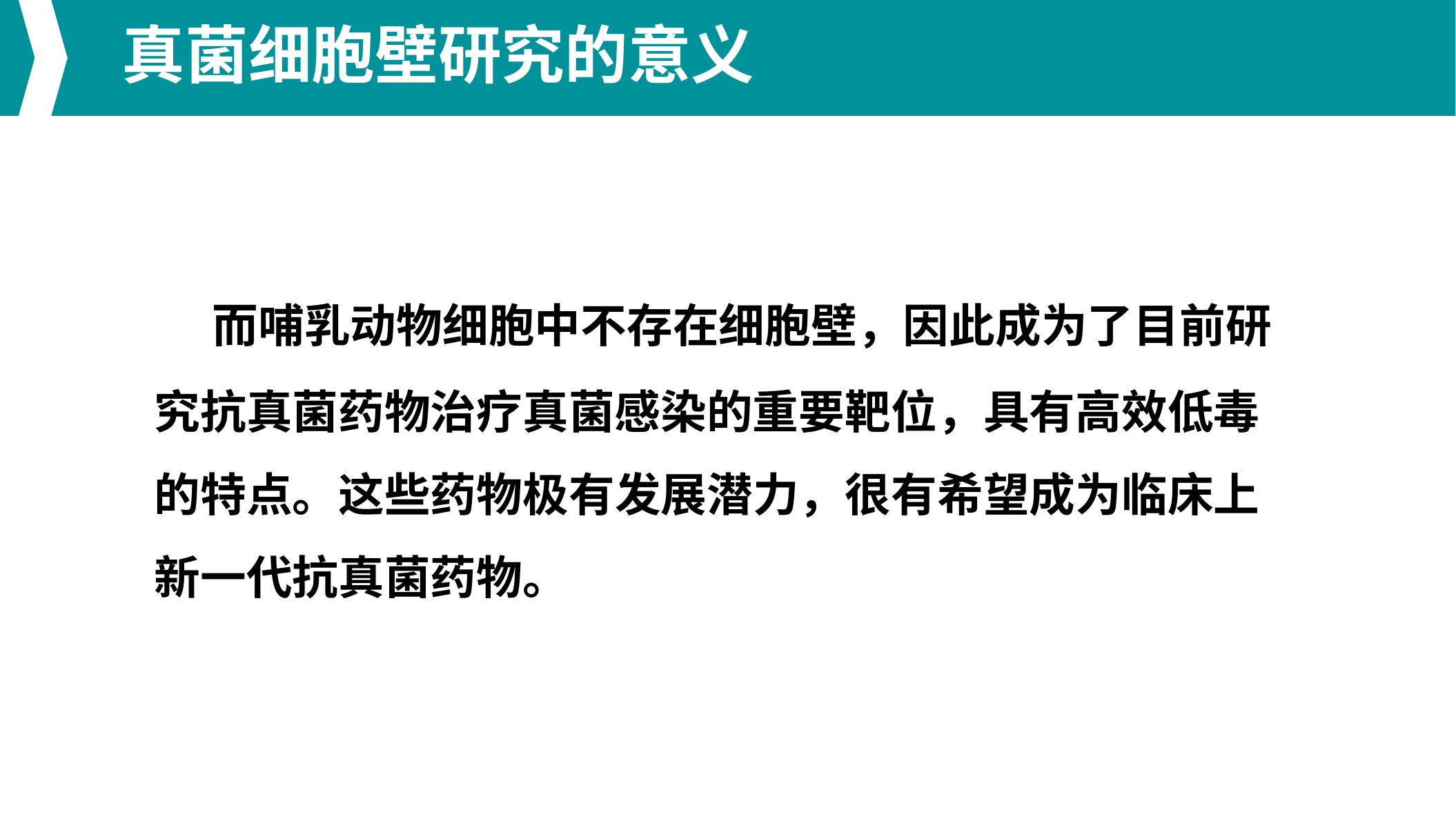

真菌细胞壁研究的意义
   而哺乳动物细胞中不存在细胞壁，因此成为了目前研究抗真菌药物治疗真菌感染的重要靶位，具有高效低毒的特点。这些药物极有发展潜力，很有希望成为临床上新一代抗真菌药物。
点击请替换文字内容
点击请替换文字内容
请替换文字内容，添加相关标题，修改文字内容，也可以直接复制你的内容到此。请替换文字内容，添加相关标题，修改文字内容，也可以直接复制你的内容到此。请替换文字内容，添加相关标题，修改文字内容，也可以直接复制你的内容到此。
请替换文字内容，添加相关标题，修改文字内容，也可以直接复制你的内容到此。请替换文字内容，添加相关标题，修改文字内容，也可以直接复制你的内容到此。请替换文字内容，添加相关标题，修改文字内容，也可以直接复制你的内容到此。